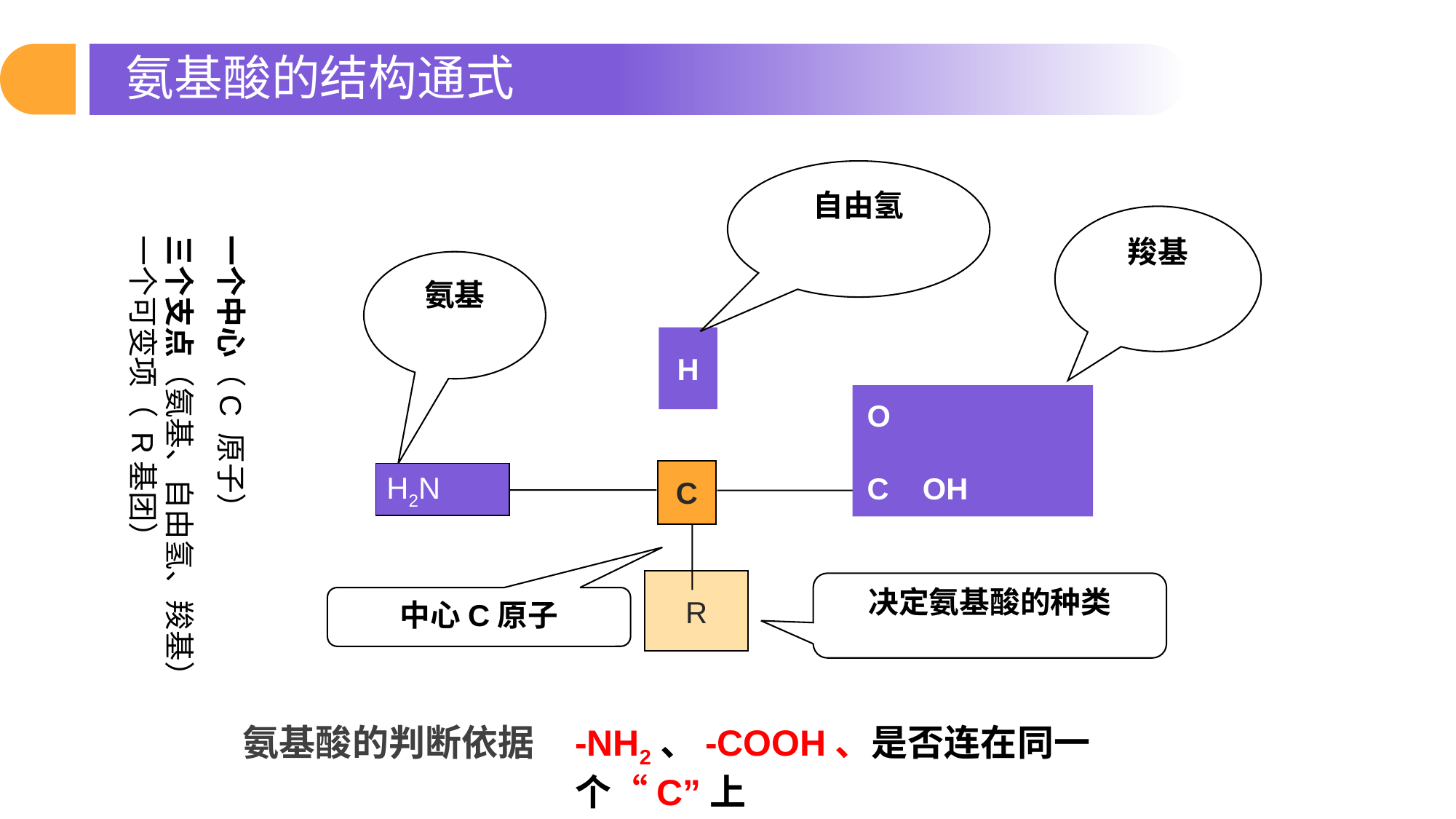

氨基酸的结构通式
自由氢
羧基

一个中心（C 原子）
三个支点（氨基、自由氢、羧基）
一个可变项（ R基团）
氨基
H
O

C    OH

C
H2N

R
决定氨基酸的种类
中心C原子
氨基酸的判断依据
-NH2、-COOH、是否连在同一个“C”上